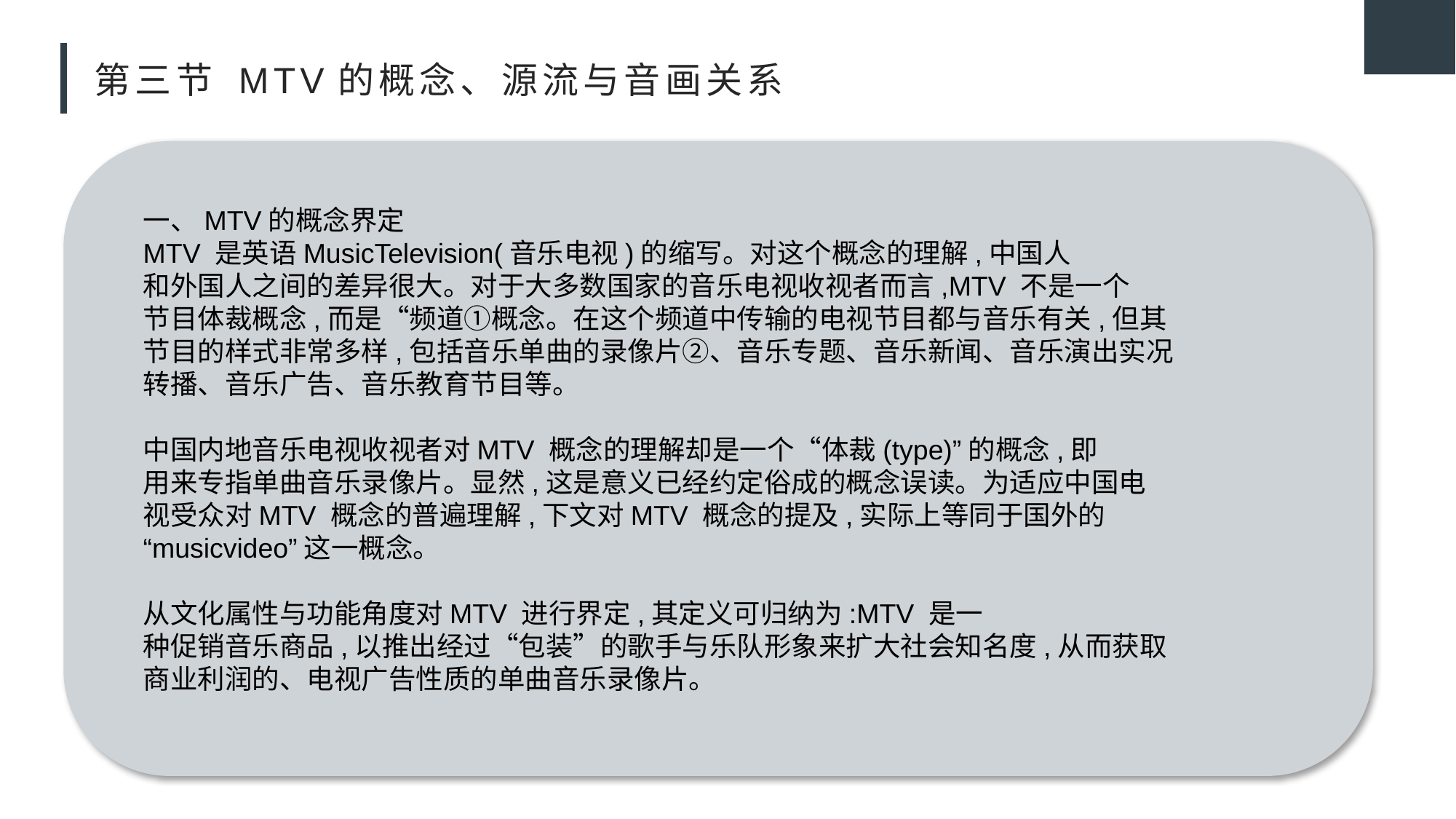

# 第三节 MTV的概念、源流与音画关系

一、MTV的概念界定
MTV 是英语MusicTelevision(音乐电视)的缩写。对这个概念的理解,中国人
和外国人之间的差异很大。对于大多数国家的音乐电视收视者而言,MTV 不是一个
节目体裁概念,而是“频道①概念。在这个频道中传输的电视节目都与音乐有关,但其
节目的样式非常多样,包括音乐单曲的录像片②、音乐专题、音乐新闻、音乐演出实况
转播、音乐广告、音乐教育节目等。

中国内地音乐电视收视者对MTV 概念的理解却是一个“体裁(type)”的概念,即
用来专指单曲音乐录像片。显然,这是意义已经约定俗成的概念误读。为适应中国电
视受众对MTV 概念的普遍理解,下文对MTV 概念的提及,实际上等同于国外的
“musicvideo”这一概念。

从文化属性与功能角度对MTV 进行界定,其定义可归纳为:MTV 是一
种促销音乐商品,以推出经过“包装”的歌手与乐队形象来扩大社会知名度,从而获取
商业利润的、电视广告性质的单曲音乐录像片。